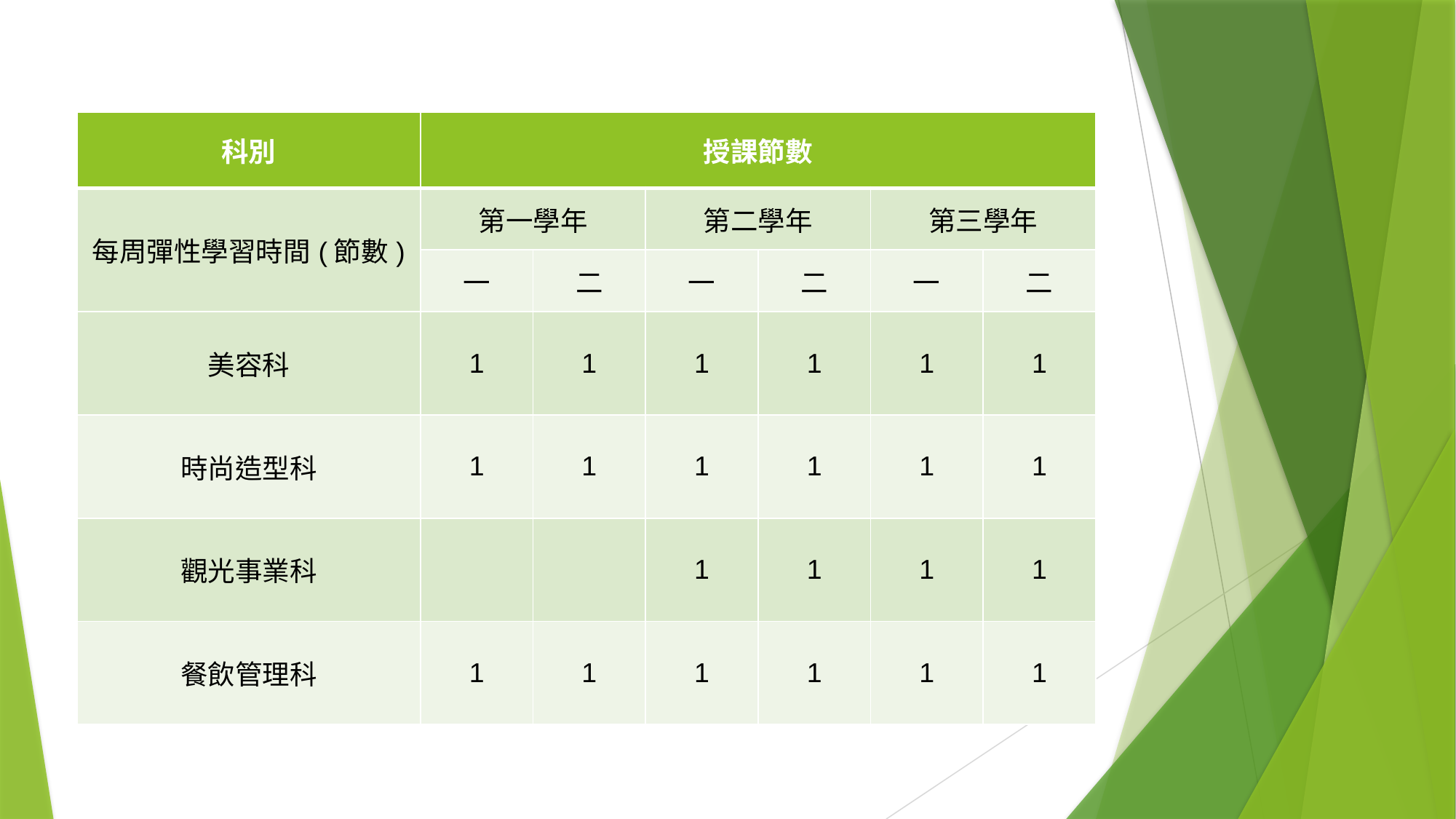

| 科別 | 授課節數 |  |  |  |  |  |
| --- | --- | --- | --- | --- | --- | --- |
| 每周彈性學習時間(節數) | 第一學年 |  | 第二學年 |  | 第三學年 |  |
|  | 一 | 二 | 一 | 二 | 一 | 二 |
| 美容科 | 1 | 1 | 1 | 1 | 1 | 1 |
| 時尚造型科 | 1 | 1 | 1 | 1 | 1 | 1 |
| 觀光事業科 |  |  | 1 | 1 | 1 | 1 |
| 餐飲管理科 | 1 | 1 | 1 | 1 | 1 | 1 |